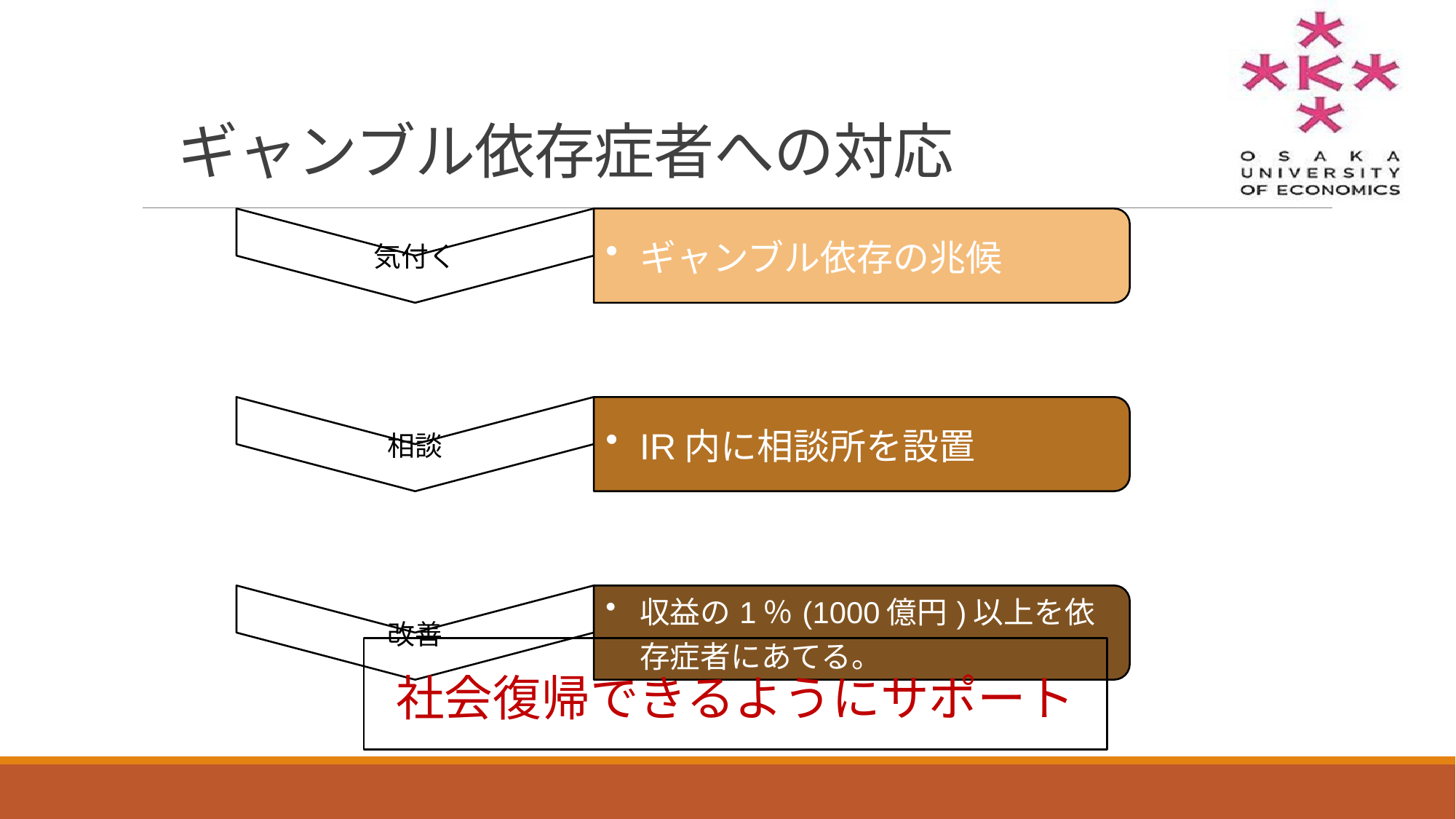

# ギャンブル依存症者への対応
気付く
ギャンブル依存の兆候
相談
IR内に相談所を設置
改善
収益の1％(1000億円)以上を依存症者にあてる。

社会復帰できるようにサポート